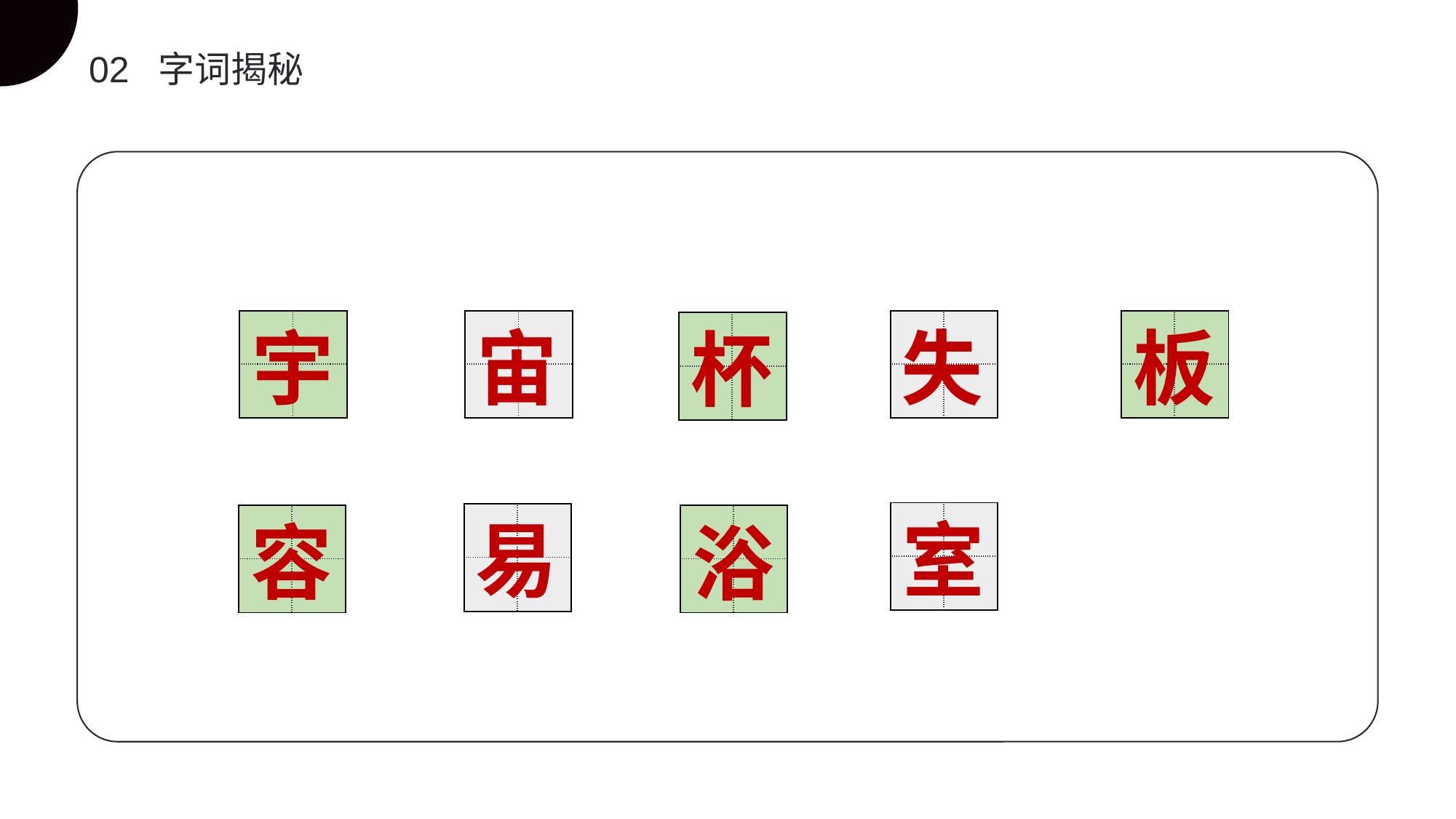

02  字词揭秘
|  |  |
| --- | --- |
|  |  |
|  |  |
| --- | --- |
|  |  |
|  |  |
| --- | --- |
|  |  |
|  |  |
| --- | --- |
|  |  |
宙
失
宇
板
|  |  |
| --- | --- |
|  |  |
杯
|  |  |
| --- | --- |
|  |  |
易
|  |  |
| --- | --- |
|  |  |
室
|  |  |
| --- | --- |
|  |  |
|  |  |
| --- | --- |
|  |  |
容
浴